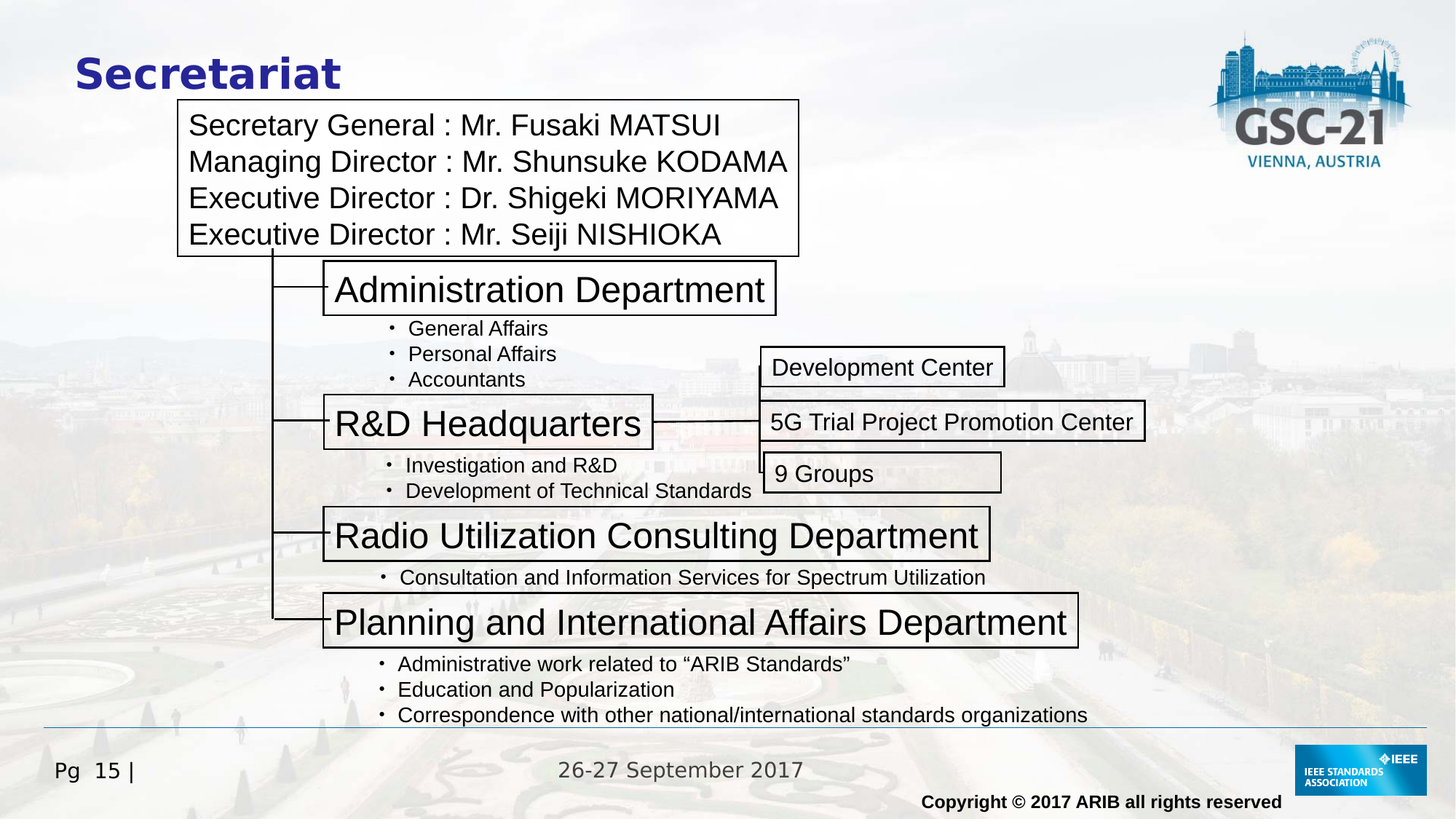

Secretariat
Secretary General : Mr. Fusaki MATSUI
Managing Director : Mr. Shunsuke KODAMA
Executive Director : Dr. Shigeki MORIYAMA
Executive Director : Mr. Seiji NISHIOKA
Administration Department
・General Affairs
・Personal Affairs
・Accountants
Development Center
R&D Headquarters
5G Trial Project Promotion Center
・Investigation and R&D
・Development of Technical Standards
9 Groups
Radio Utilization Consulting Department
・Consultation and Information Services for Spectrum Utilization
Planning and International Affairs Department
・Administrative work related to “ARIB Standards”
・Education and Popularization
・Correspondence with other national/international standards organizations
Pg  15 |